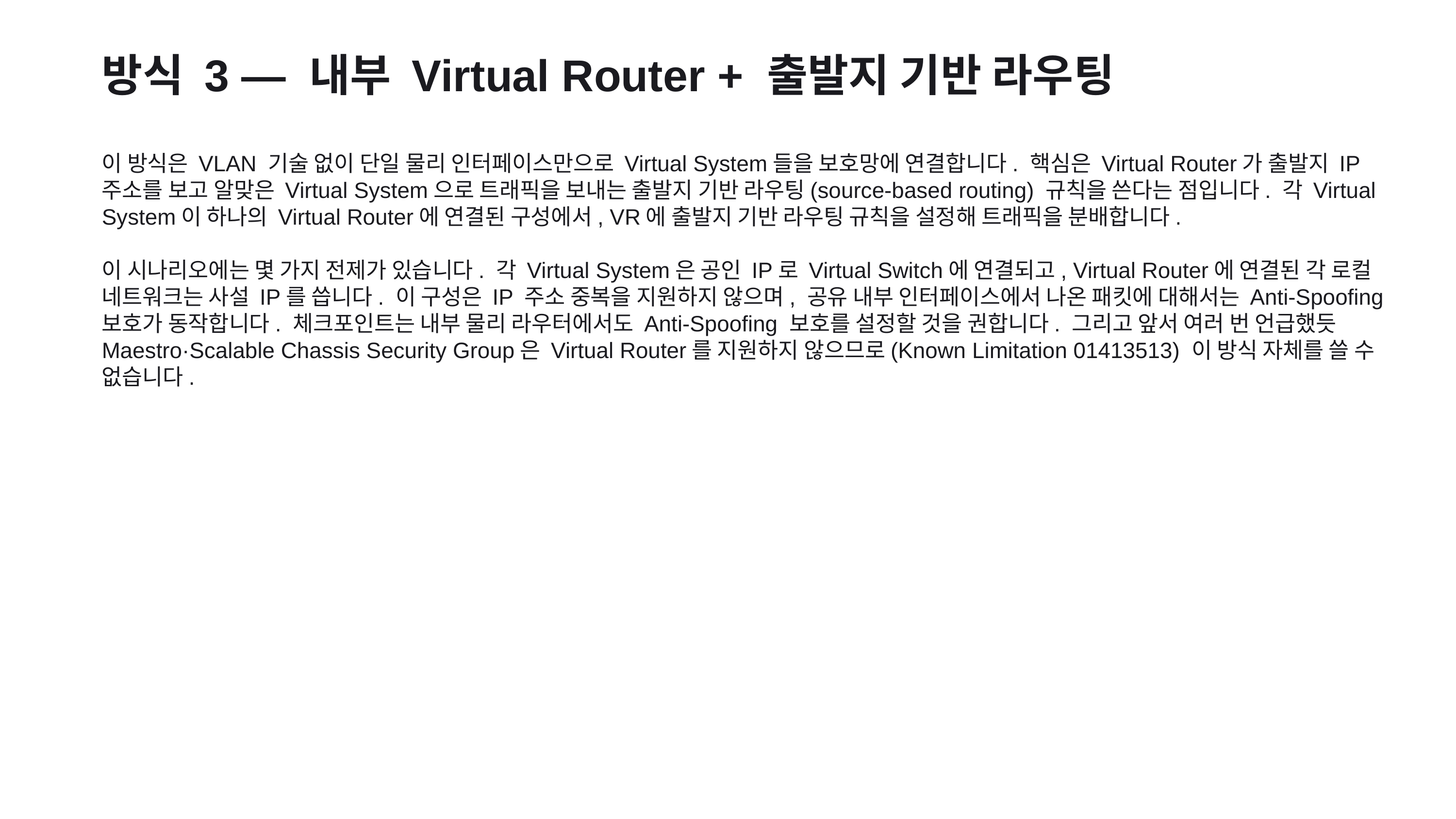

방식 3 — 내부 Virtual Router + 출발지 기반 라우팅
이 방식은 VLAN 기술 없이 단일 물리 인터페이스만으로 Virtual System들을 보호망에 연결합니다. 핵심은 Virtual Router가 출발지 IP 주소를 보고 알맞은 Virtual System으로 트래픽을 보내는 출발지 기반 라우팅(source-based routing) 규칙을 쓴다는 점입니다. 각 Virtual System이 하나의 Virtual Router에 연결된 구성에서, VR에 출발지 기반 라우팅 규칙을 설정해 트래픽을 분배합니다.

이 시나리오에는 몇 가지 전제가 있습니다. 각 Virtual System은 공인 IP로 Virtual Switch에 연결되고, Virtual Router에 연결된 각 로컬 네트워크는 사설 IP를 씁니다. 이 구성은 IP 주소 중복을 지원하지 않으며, 공유 내부 인터페이스에서 나온 패킷에 대해서는 Anti-Spoofing 보호가 동작합니다. 체크포인트는 내부 물리 라우터에서도 Anti-Spoofing 보호를 설정할 것을 권합니다. 그리고 앞서 여러 번 언급했듯 Maestro·Scalable Chassis Security Group은 Virtual Router를 지원하지 않으므로(Known Limitation 01413513) 이 방식 자체를 쓸 수 없습니다.